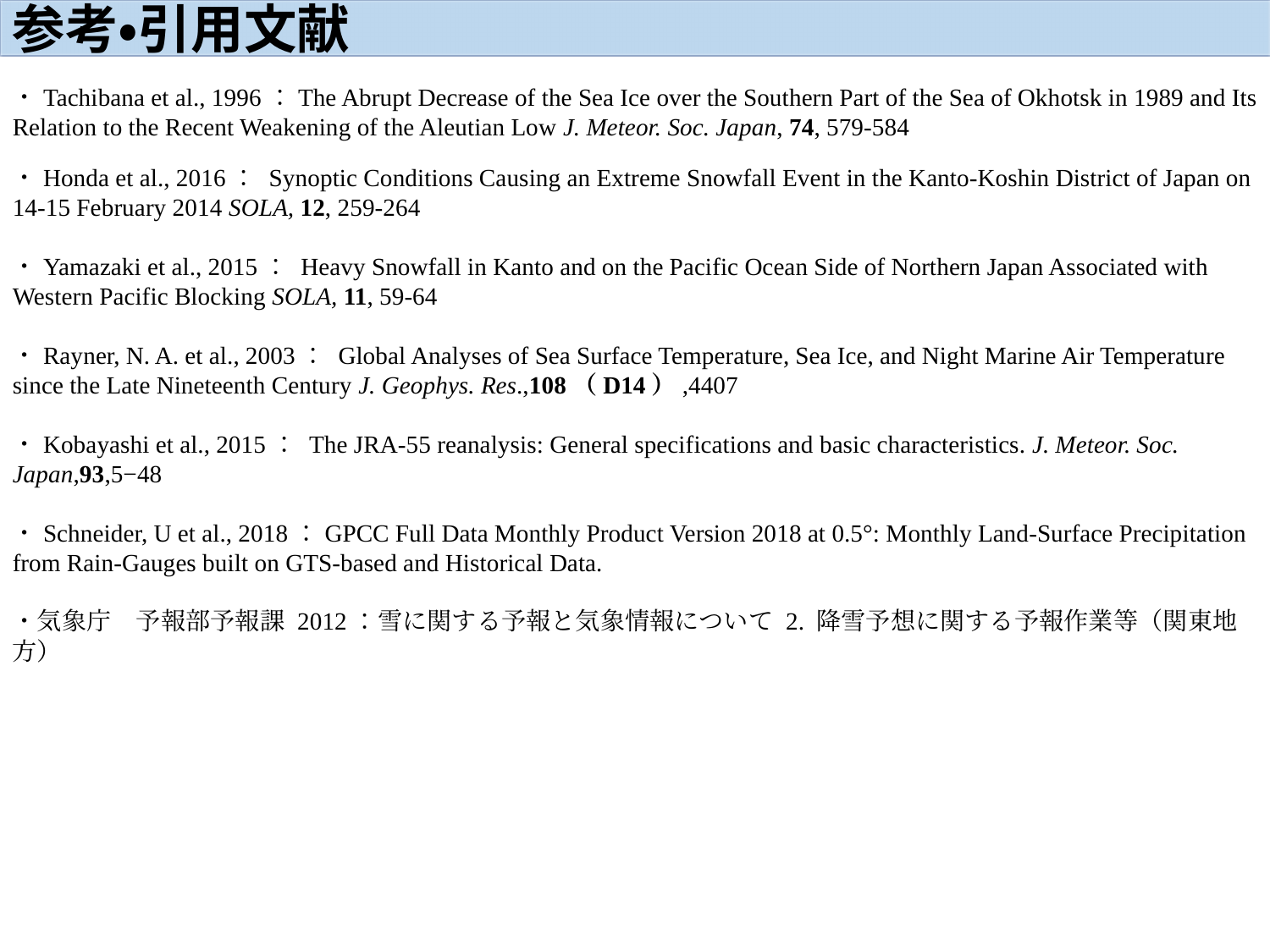

参考・引用文献
・Tachibana et al., 1996：The Abrupt Decrease of the Sea Ice over the Southern Part of the Sea of Okhotsk in 1989 and Its
Relation to the Recent Weakening of the Aleutian Low J. Meteor. Soc. Japan, 74, 579-584

・Honda et al., 2016： Synoptic Conditions Causing an Extreme Snowfall Event in the Kanto-Koshin District of Japan on
14-15 February 2014 SOLA, 12, 259-264

・Yamazaki et al., 2015： Heavy Snowfall in Kanto and on the Pacific Ocean Side of Northern Japan Associated with
Western Pacific Blocking SOLA, 11, 59-64

・Rayner, N. A. et al., 2003： Global Analyses of Sea Surface Temperature, Sea Ice, and Night Marine Air Temperature
since the Late Nineteenth Century J. Geophys. Res.,108（D14）,4407

・Kobayashi et al., 2015： The JRA-55 reanalysis: General specifications and basic characteristics. J. Meteor. Soc.
Japan,93,5−48

・Schneider, U et al., 2018：GPCC Full Data Monthly Product Version 2018 at 0.5°: Monthly Land-Surface Precipitation
from Rain-Gauges built on GTS-based and Historical Data.

・気象庁　予報部予報課 2012：雪に関する予報と気象情報について 2. 降雪予想に関する予報作業等（関東地方）